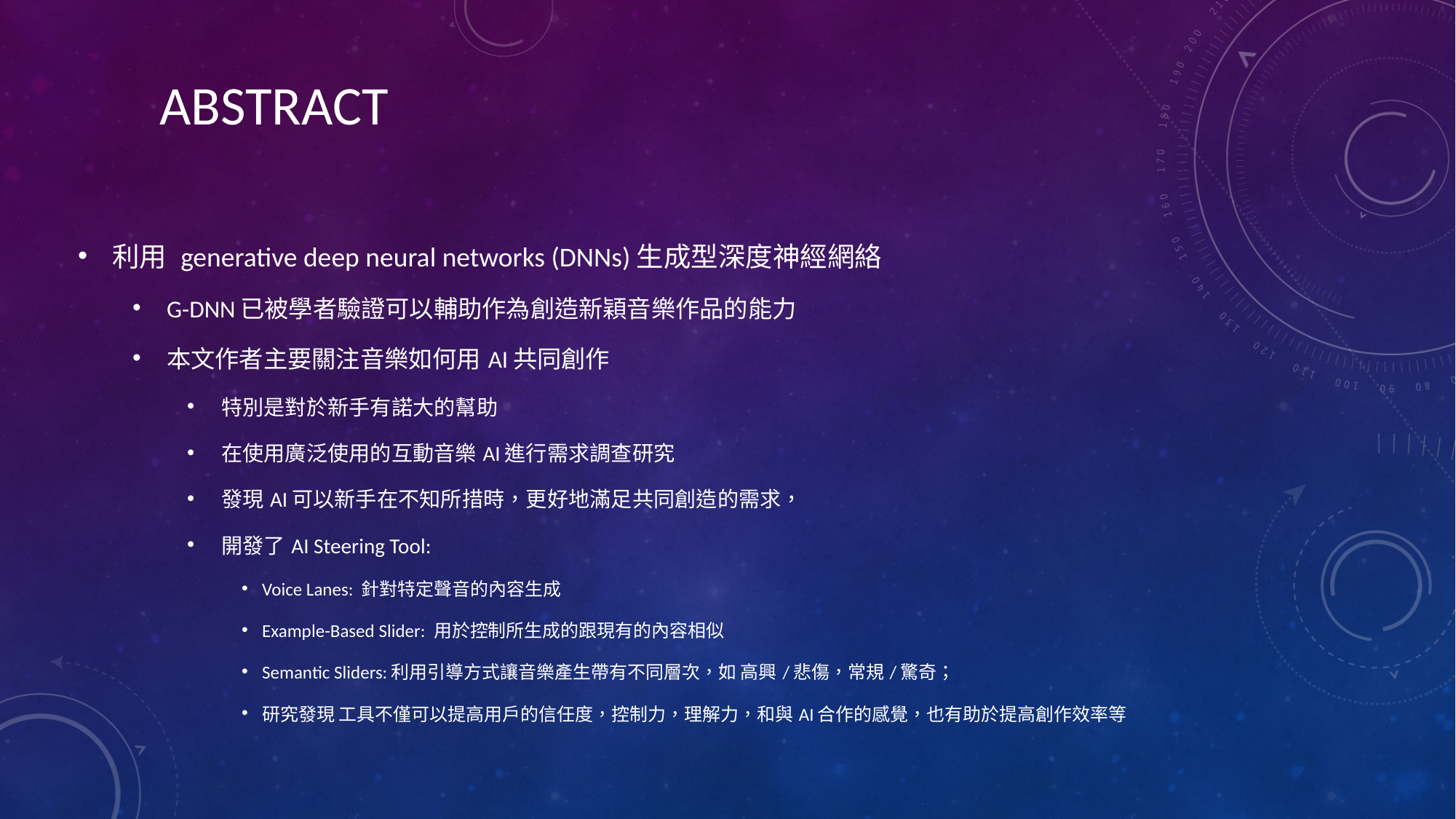

# ABSTRACT
利用 generative deep neural networks (DNNs)生成型深度神經網絡
G-DNN已被學者驗證可以輔助作為創造新穎音樂作品的能力
本文作者主要關注音樂如何用AI共同創作
特別是對於新手有諾大的幫助
在使用廣泛使用的互動音樂AI進行需求調查研究
發現AI可以新手在不知所措時，更好地滿足共同創造的需求，
開發了AI Steering Tool:
Voice Lanes: 針對特定聲音的內容生成
Example-Based Slider: 用於控制所生成的跟現有的內容相似
Semantic Sliders:利用引導方式讓音樂產生帶有不同層次，如 高興/悲傷，常規/驚奇；
研究發現 工具不僅可以提高用戶的信任度，控制力，理解力，和與AI合作的感覺，也有助於提高創作效率等